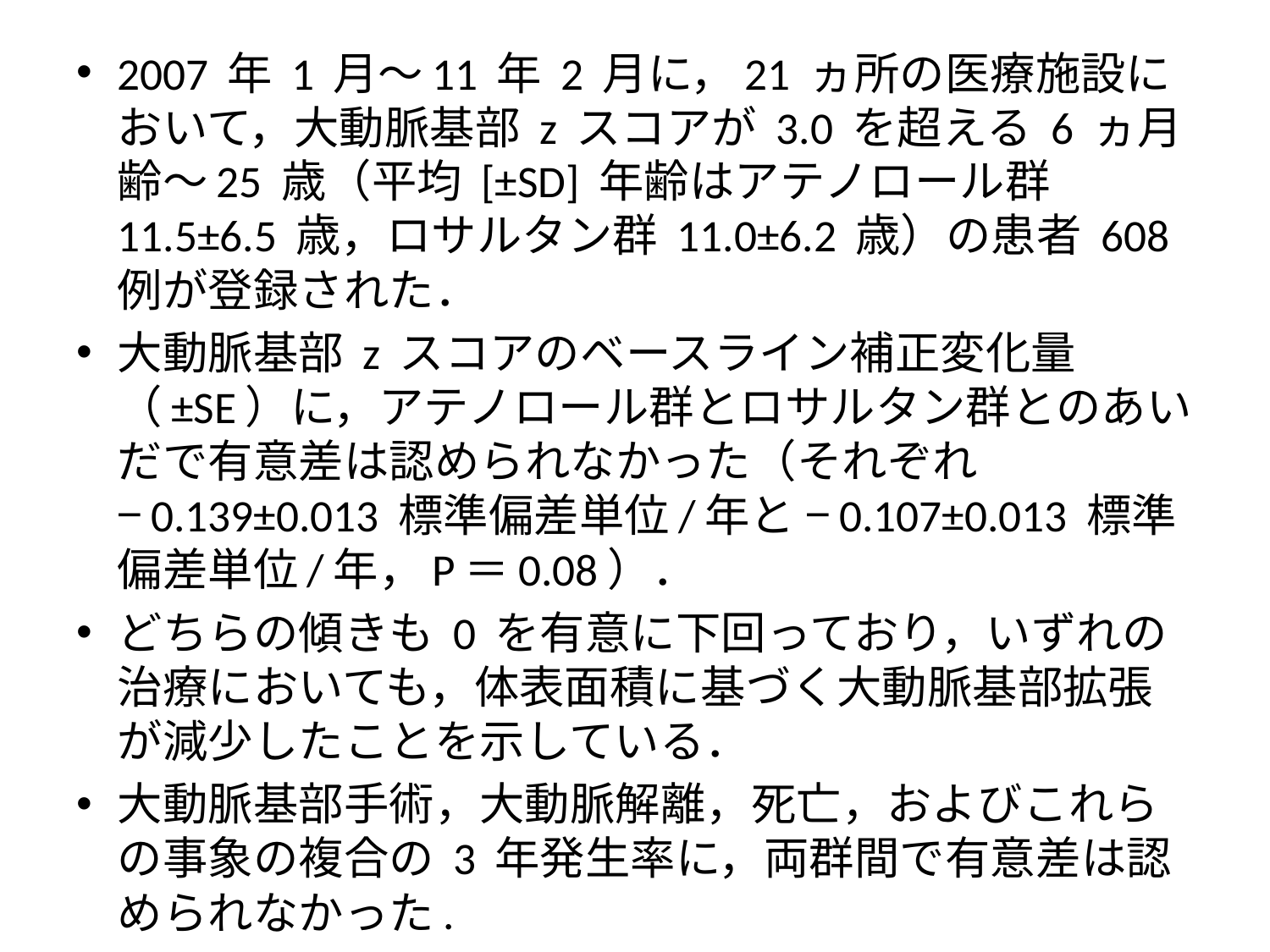

2007 年 1 月～11 年 2 月に，21 ヵ所の医療施設において，大動脈基部 z スコアが 3.0 を超える 6 ヵ月齢～25 歳（平均 [±SD] 年齢はアテノロール群 11.5±6.5 歳，ロサルタン群 11.0±6.2 歳）の患者 608 例が登録された．
大動脈基部 z スコアのベースライン補正変化量（±SE）に，アテノロール群とロサルタン群とのあいだで有意差は認められなかった（それぞれ −0.139±0.013 標準偏差単位/年と −0.107±0.013 標準偏差単位/年，P＝0.08）．
どちらの傾きも 0 を有意に下回っており，いずれの治療においても，体表面積に基づく大動脈基部拡張が減少したことを示している．
大動脈基部手術，大動脈解離，死亡，およびこれらの事象の複合の 3 年発生率に，両群間で有意差は認められなかった.